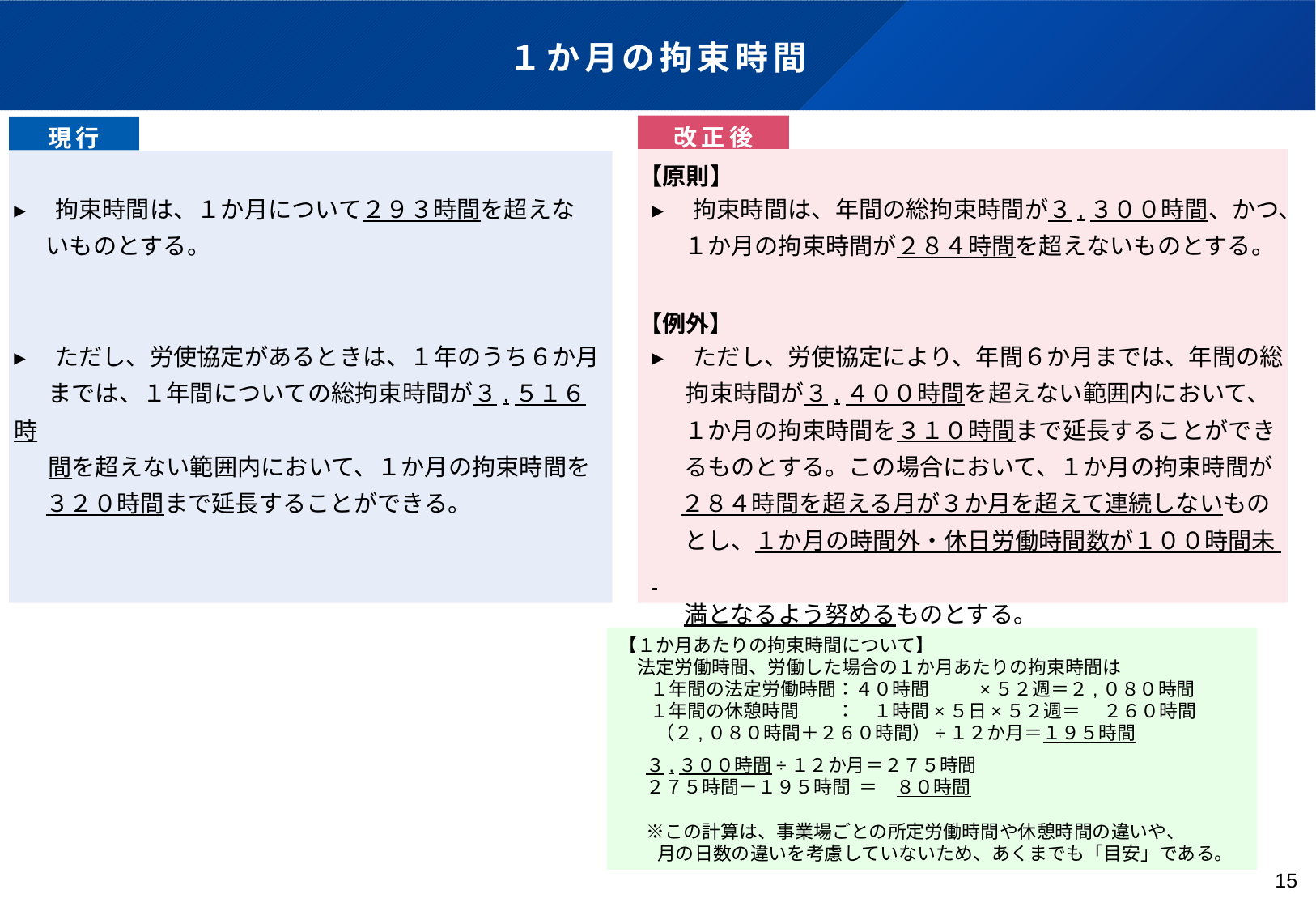

１か月の拘束時間
改正後
現行

【原則】

▸　拘束時間は、１か月について２９３時間を超えな
     いものとする。

▸　ただし、労使協定があるときは、１年のうち６か月
　  までは、１年間についての総拘束時間が３,５１６時
　  間を超えない範囲内において、１か月の拘束時間を
     ３２０時間まで延長することができる。
▸　拘束時間は、年間の総拘束時間が３,３００時間、かつ、
     １か月の拘束時間が２８４時間を超えないものとする。

▸　ただし、労使協定により、年間６か月までは、年間の総
　  拘束時間が３,４００時間を超えない範囲内において、
     １か月の拘束時間を３１０時間まで延長することができ
     るものとする。この場合において、１か月の拘束時間が
　 ２８４時間を超える月が３か月を超えて連続しないもの
     とし、１か月の時間外・休日労働時間数が１００時間未
     満となるよう努めるものとする。
【例外】
【１か月あたりの拘束時間について】
　法定労働時間、労働した場合の１か月あたりの拘束時間は
 　 １年間の法定労働時間：４０時間　　  ×５２週＝２,０８０時間
 　 １年間の休憩時間　　：　１時間×５日×５２週＝　 ２６０時間
　　（２,０８０時間＋２６０時間）÷１２か月＝１９５時間
　  ３,３００時間÷１２か月＝２７５時間
　  ２７５時間－１９５時間  ＝　８０時間

　  ※この計算は、事業場ごとの所定労働時間や休憩時間の違いや、
        月の日数の違いを考慮していないため、あくまでも「目安」である。
15